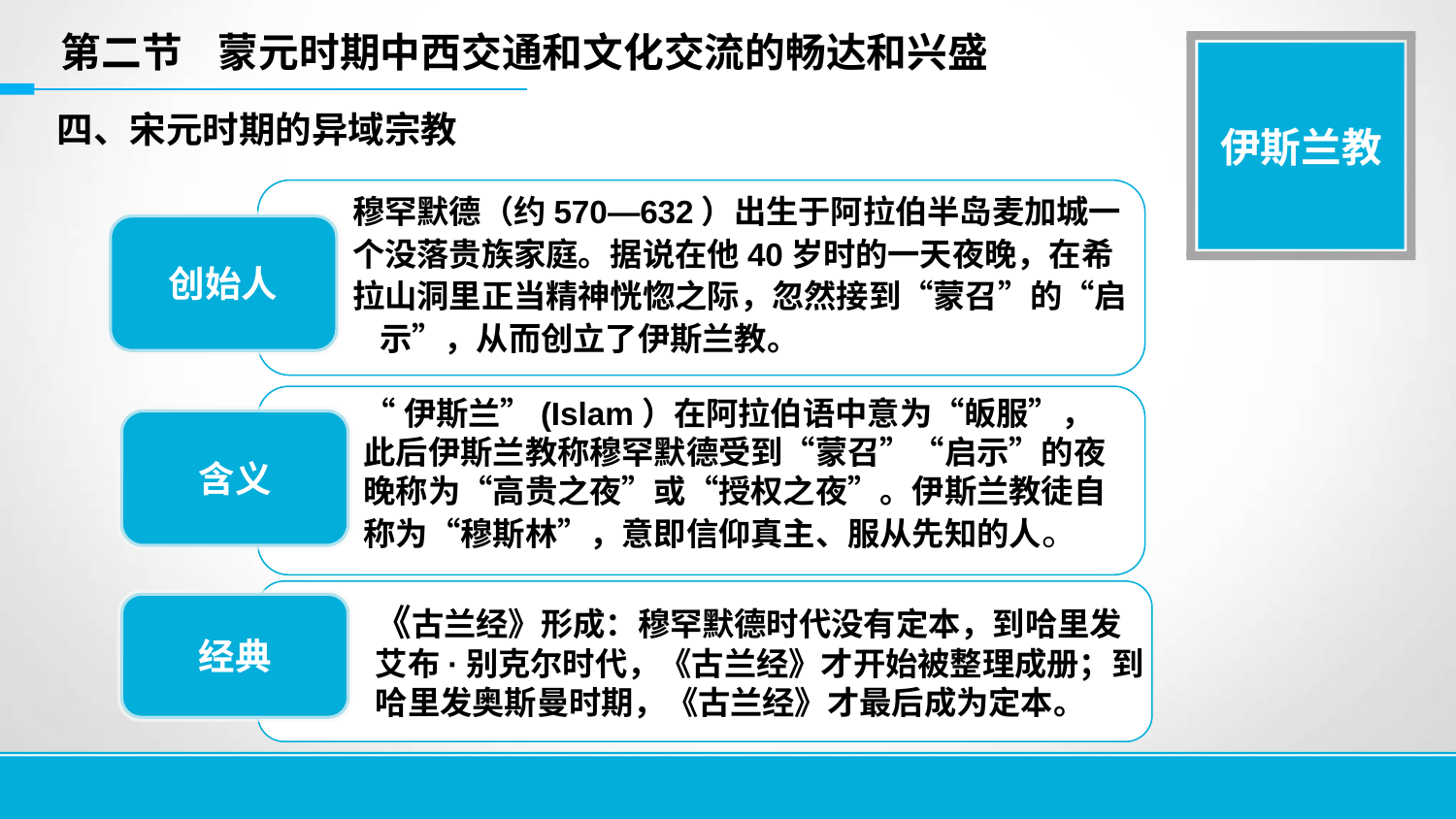

第二节    蒙元时期中西交通和文化交流的畅达和兴盛

伊斯兰教

四、宋元时期的异域宗教

穆罕默德（约570—632）出生于阿拉伯半岛麦加城一
个没落贵族家庭。据说在他40岁时的一天夜晚，在希
拉山洞里正当精神恍惚之际，忽然接到“蒙召”的“启示”，从而创立了伊斯兰教。
创始人

“伊斯兰”(Islam）在阿拉伯语中意为“皈服”，此后伊斯兰教称穆罕默德受到“蒙召”“启示”的夜晚称为“高贵之夜”或“授权之夜”。伊斯兰教徒自称为“穆斯林”，意即信仰真主、服从先知的人。
含义

经典
《古兰经》形成：穆罕默德时代没有定本，到哈里发艾布·别克尔时代，《古兰经》才开始被整理成册；到哈里发奥斯曼时期，《古兰经》才最后成为定本。
11